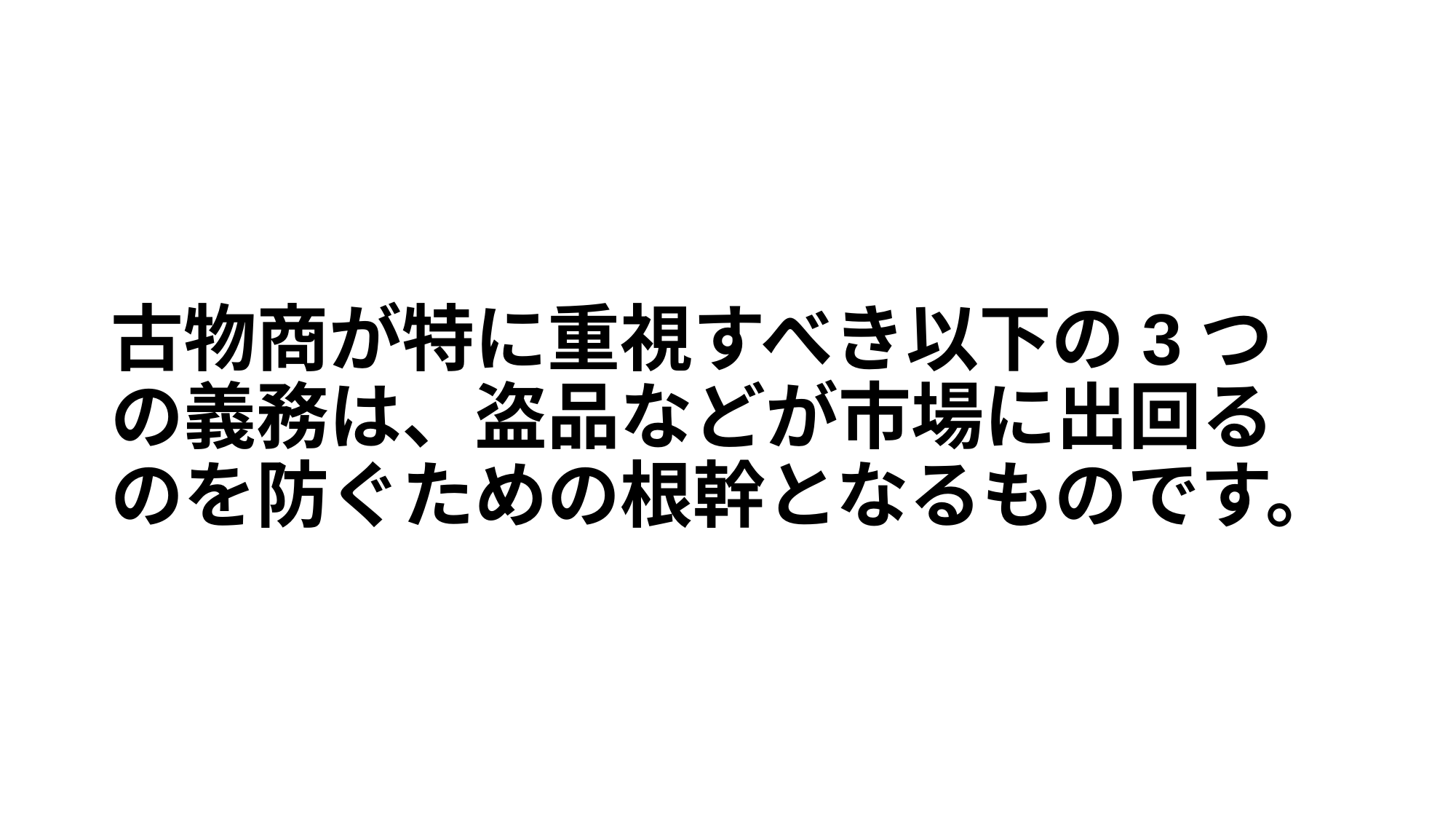

# 古物商が特に重視すべき以下の3つの義務は、盗品などが市場に出回るのを防ぐための根幹となるものです。